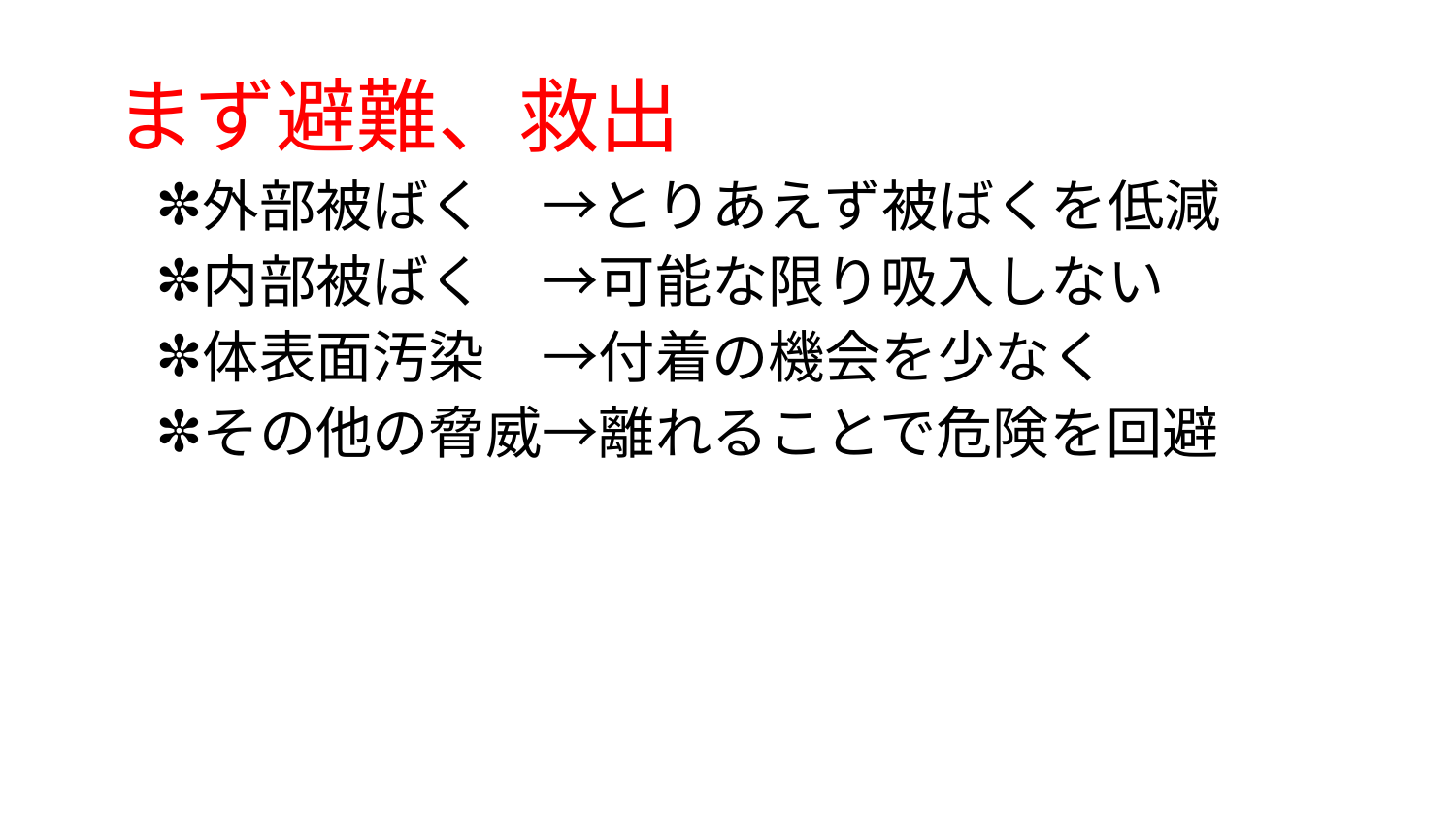

まず避難、救出
外部被ばく　→とりあえず被ばくを低減
内部被ばく　→可能な限り吸入しない
体表面汚染　→付着の機会を少なく
その他の脅威→離れることで危険を回避
36